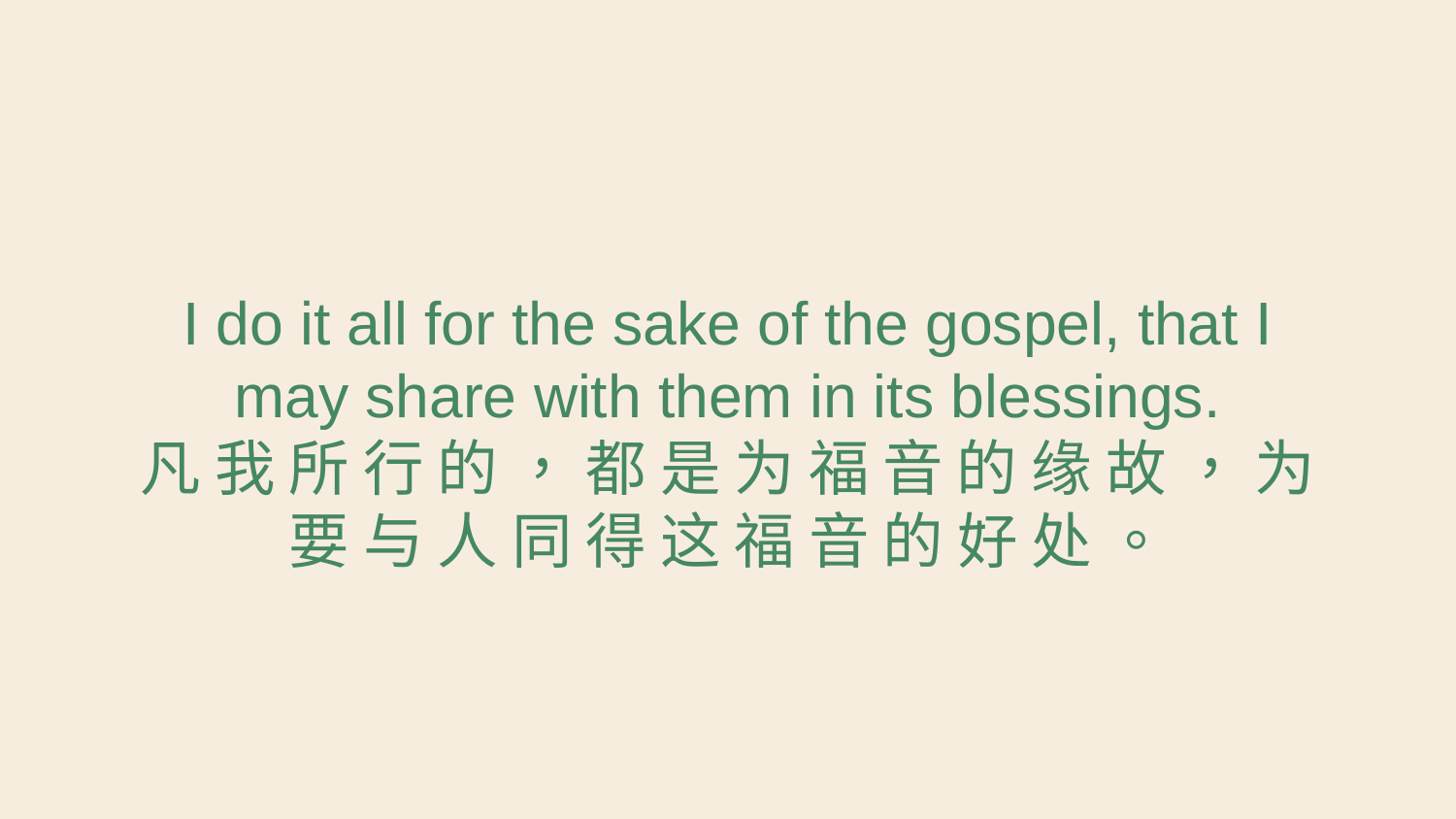

I do it all for the sake of the gospel, that I may share with them in its blessings.
凡 我 所 行 的 ， 都 是 为 福 音 的 缘 故 ， 为 要 与 人 同 得 这 福 音 的 好 处 。